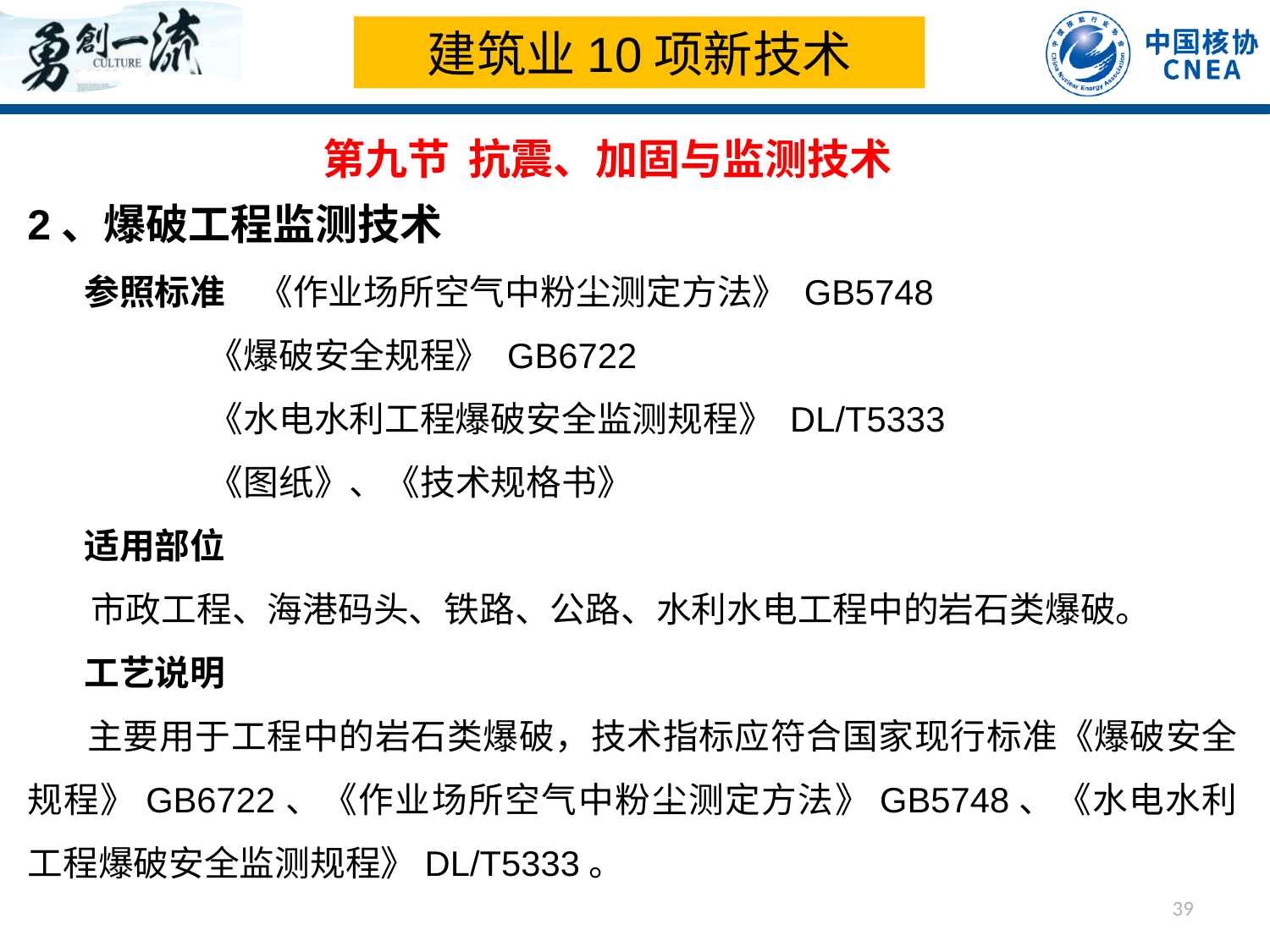

建筑业10项新技术
第九节  抗震、加固与监测技术
2、爆破工程监测技术
      参照标准    《作业场所空气中粉尘测定方法》 GB5748
                      《爆破安全规程》 GB6722
                      《水电水利工程爆破安全监测规程》 DL/T5333
                      《图纸》、《技术规格书》
      适用部位
       市政工程、海港码头、铁路、公路、水利水电工程中的岩石类爆破。
      工艺说明
      主要用于工程中的岩石类爆破，技术指标应符合国家现行标准《爆破安全规程》GB6722、《作业场所空气中粉尘测定方法》GB5748、《水电水利工程爆破安全监测规程》DL/T5333。
39